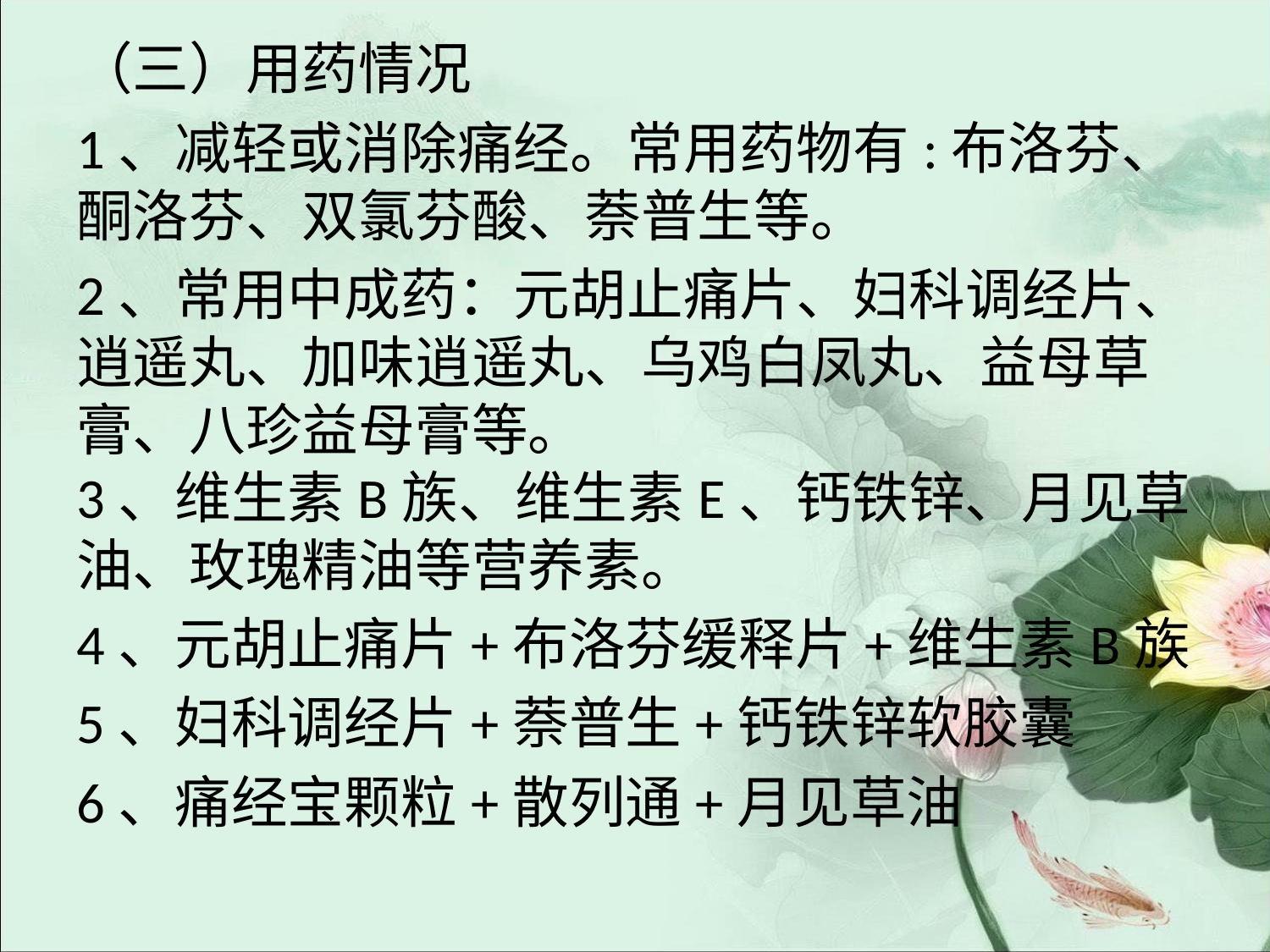

（三）用药情况
1、减轻或消除痛经。常用药物有:布洛芬、酮洛芬、双氯芬酸、萘普生等。
2、常用中成药：元胡止痛片、妇科调经片、逍遥丸、加味逍遥丸、乌鸡白凤丸、益母草膏、八珍益母膏等。                                              3、维生素B族、维生素E、钙铁锌、月见草油、玫瑰精油等营养素。
4、元胡止痛片+布洛芬缓释片+维生素B族
5、妇科调经片+萘普生+钙铁锌软胶囊
6、痛经宝颗粒+散列通+月见草油